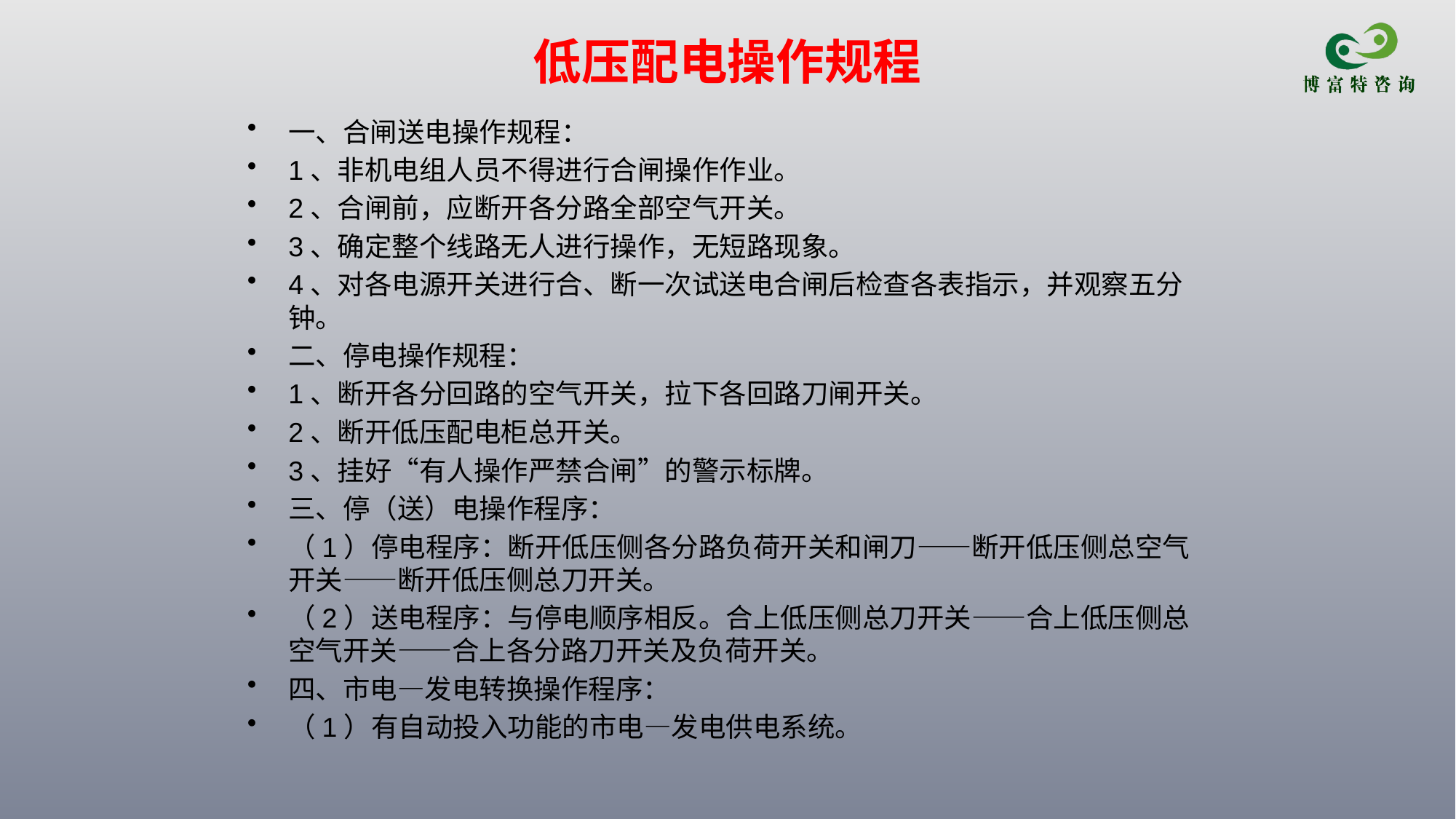

# 低压配电操作规程
一、合闸送电操作规程：
1、非机电组人员不得进行合闸操作作业。
2、合闸前，应断开各分路全部空气开关。
3、确定整个线路无人进行操作，无短路现象。
4、对各电源开关进行合、断一次试送电合闸后检查各表指示，并观察五分钟。
二、停电操作规程：
1、断开各分回路的空气开关，拉下各回路刀闸开关。
2、断开低压配电柜总开关。
3、挂好“有人操作严禁合闸”的警示标牌。
三、停（送）电操作程序：
（1）停电程序：断开低压侧各分路负荷开关和闸刀——断开低压侧总空气开关——断开低压侧总刀开关。
（2）送电程序：与停电顺序相反。合上低压侧总刀开关——合上低压侧总空气开关——合上各分路刀开关及负荷开关。
四、市电—发电转换操作程序：
（1）有自动投入功能的市电—发电供电系统。